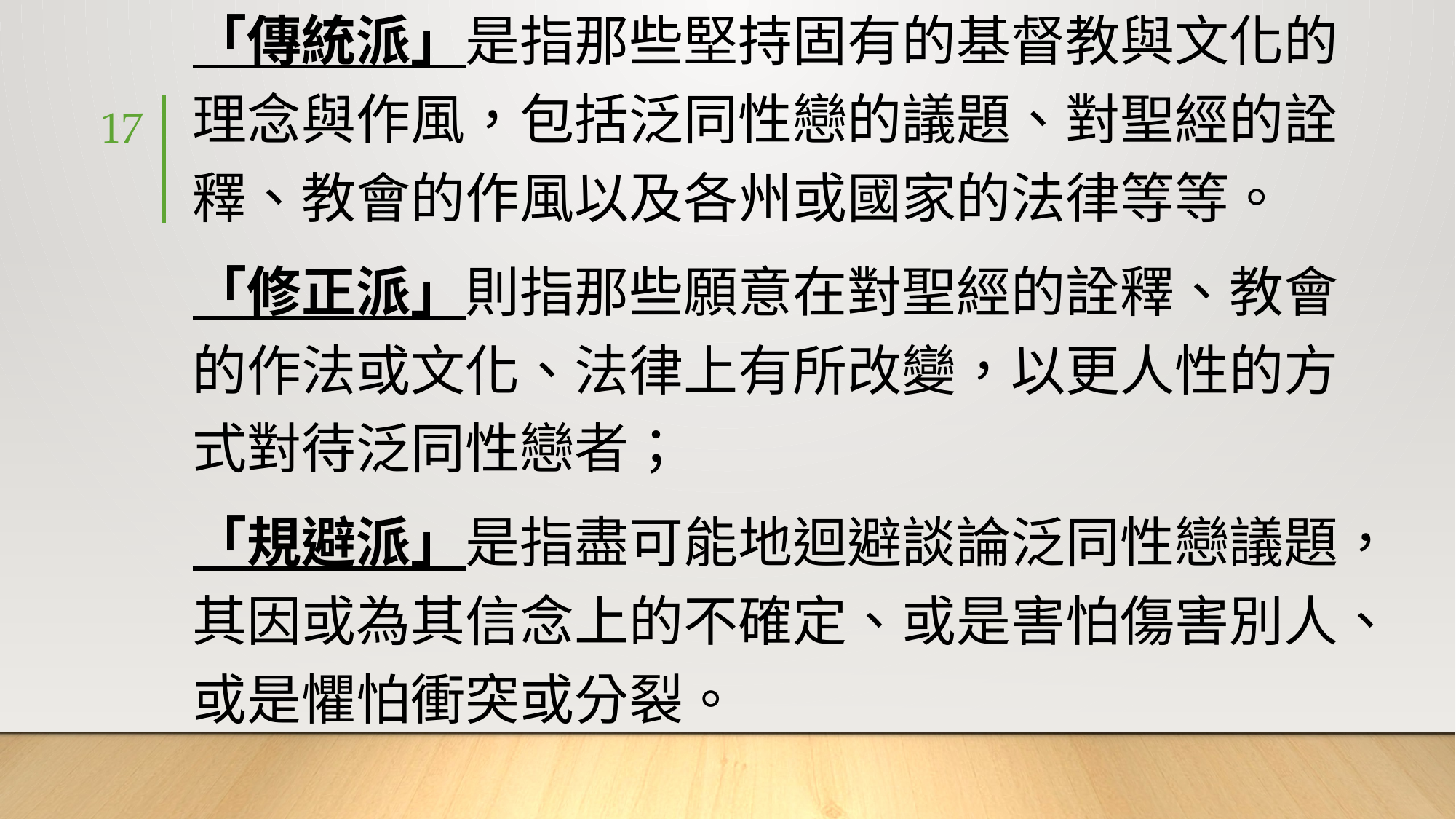

#
「傳統派」是指那些堅持固有的基督教與文化的理念與作風，包括泛同性戀的議題、對聖經的詮釋、教會的作風以及各州或國家的法律等等。
「修正派」則指那些願意在對聖經的詮釋、教會的作法或文化、法律上有所改變，以更人性的方式對待泛同性戀者；
「規避派」是指盡可能地迴避談論泛同性戀議題，其因或為其信念上的不確定、或是害怕傷害別人、或是懼怕衝突或分裂。
17